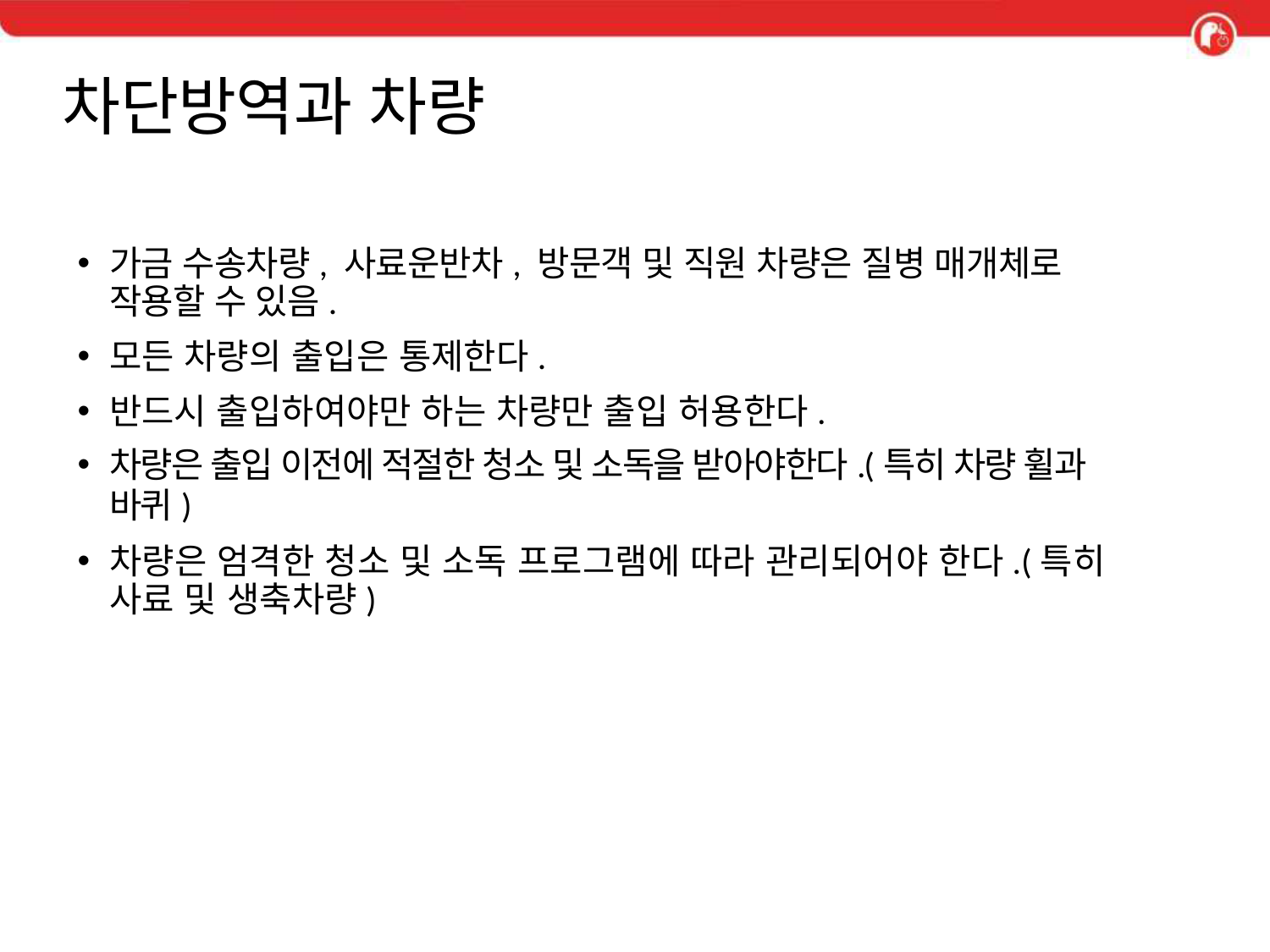

# 차단방역과 차량
가금 수송차량, 사료운반차, 방문객 및 직원 차량은 질병 매개체로 작용할 수 있음.
모든 차량의 출입은 통제한다.
반드시 출입하여야만 하는 차량만 출입 허용한다.
차량은 출입 이전에 적절한 청소 및 소독을 받아야한다.(특히 차량 휠과 바퀴)
차량은 엄격한 청소 및 소독 프로그램에 따라 관리되어야 한다.(특히  사료 및 생축차량)